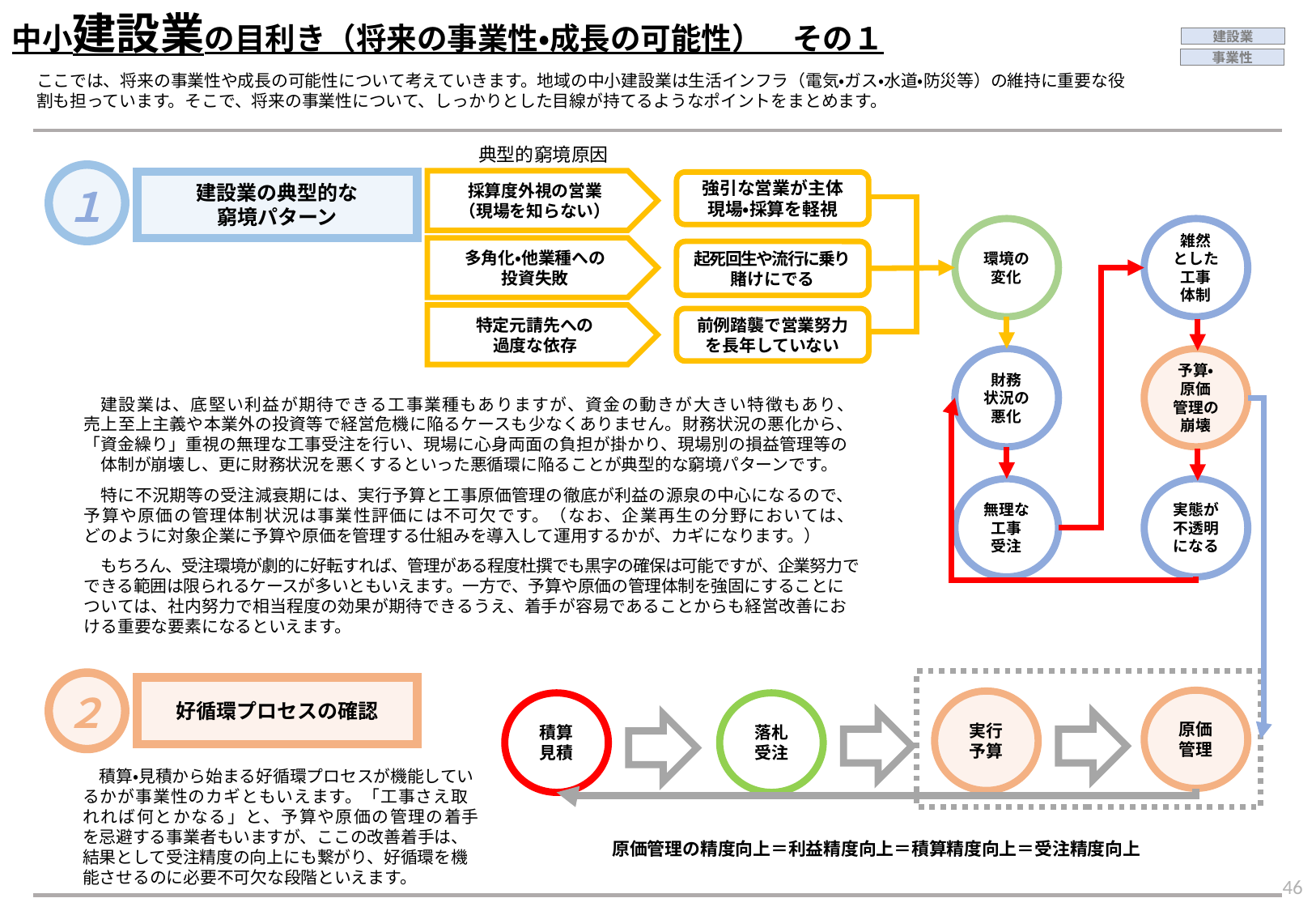

中小建設業の目利き（将来の事業性・成長の可能性）　その１
建設業
事業性
ここでは、将来の事業性や成長の可能性について考えていきます。地域の中小建設業は生活インフラ（電気・ガス・水道・防災等）の維持に重要な役割も担っています。そこで、将来の事業性について、しっかりとした目線が持てるようなポイントをまとめます。
典型的窮境原因

１
建設業の典型的な
窮境パターン
採算度外視の営業
（現場を知らない）
強引な営業が主体
現場・採算を軽視
環境の
変化
雑然
とした工事
体制
多角化・他業種への
投資失敗
起死回生や流行に乗り賭けにでる
特定元請先への
過度な依存
前例踏襲で営業努力を長年していない
財務
状況の
悪化
予算・原価
管理の崩壊
　建設業は、底堅い利益が期待できる工事業種もありますが、資金の動きが大きい特徴もあり、売上至上主義や本業外の投資等で経営危機に陥るケースも少なくありません。財務状況の悪化から、「資金繰り」重視の無理な工事受注を行い、現場に心身両面の負担が掛かり、現場別の損益管理等の　体制が崩壊し、更に財務状況を悪くするといった悪循環に陥ることが典型的な窮境パターンです。
　特に不況期等の受注減衰期には、実行予算と工事原価管理の徹底が利益の源泉の中心になるので、予算や原価の管理体制状況は事業性評価には不可欠です。（なお、企業再生の分野においては、どのように対象企業に予算や原価を管理する仕組みを導入して運用するかが、カギになります。）
　もちろん、受注環境が劇的に好転すれば、管理がある程度杜撰でも黒字の確保は可能ですが、企業努力でできる範囲は限られるケースが多いともいえます。一方で、予算や原価の管理体制を強固にすることについては、社内努力で相当程度の効果が期待できるうえ、着手が容易であることからも経営改善における重要な要素になるといえます。
無理な
工事
受注
実態が不透明になる

好循環プロセスの確認
２
原価
管理
実行
予算
積算
見積
落札
受注

　積算・見積から始まる好循環プロセスが機能しているかが事業性のカギともいえます。「工事さえ取れれば何とかなる」と、予算や原価の管理の着手を忌避する事業者もいますが、ここの改善着手は、結果として受注精度の向上にも繋がり、好循環を機能させるのに必要不可欠な段階といえます。
原価管理の精度向上＝利益精度向上＝積算精度向上＝受注精度向上
46